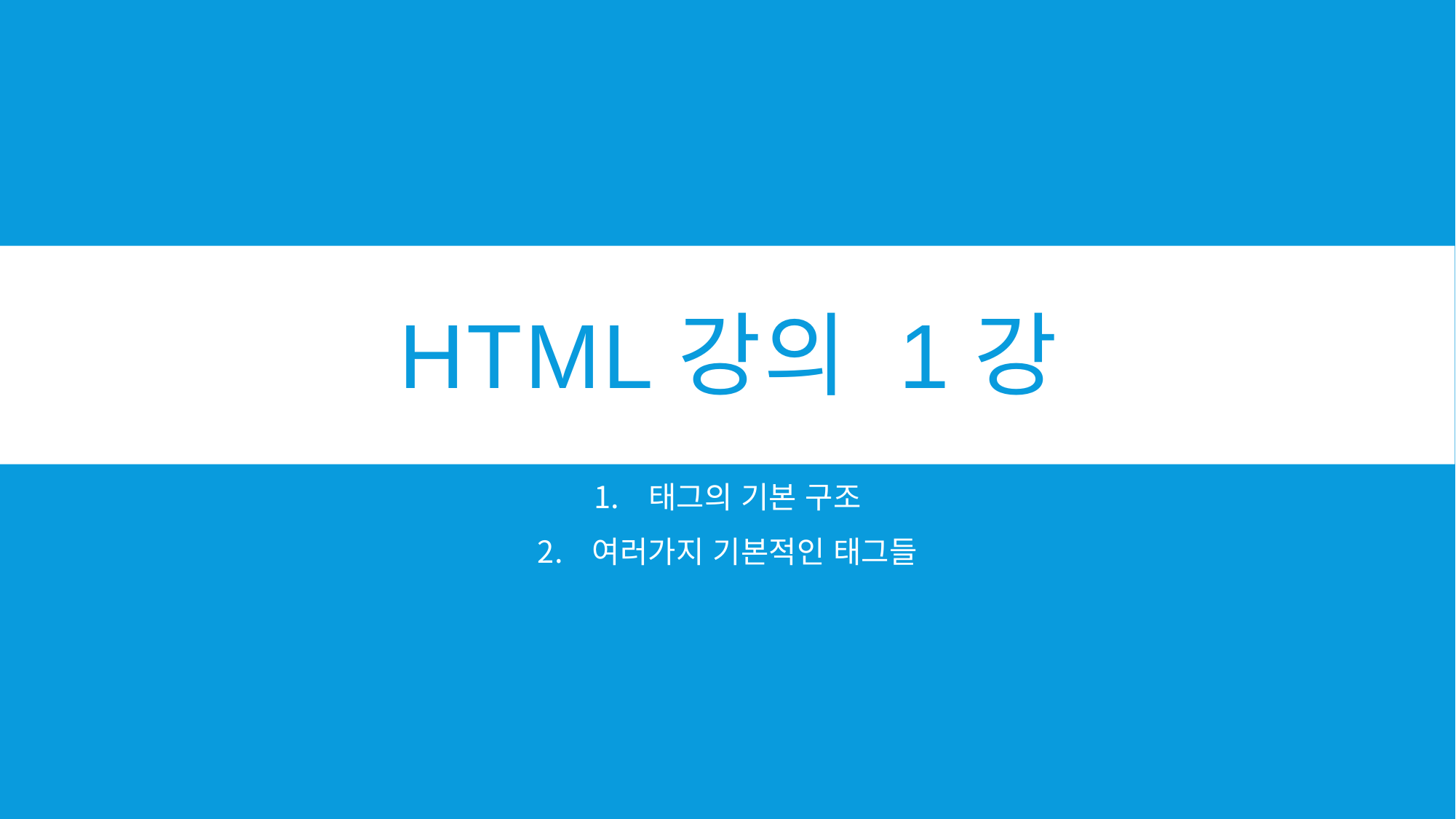

# HTML강의 1강
태그의 기본 구조
여러가지 기본적인 태그들